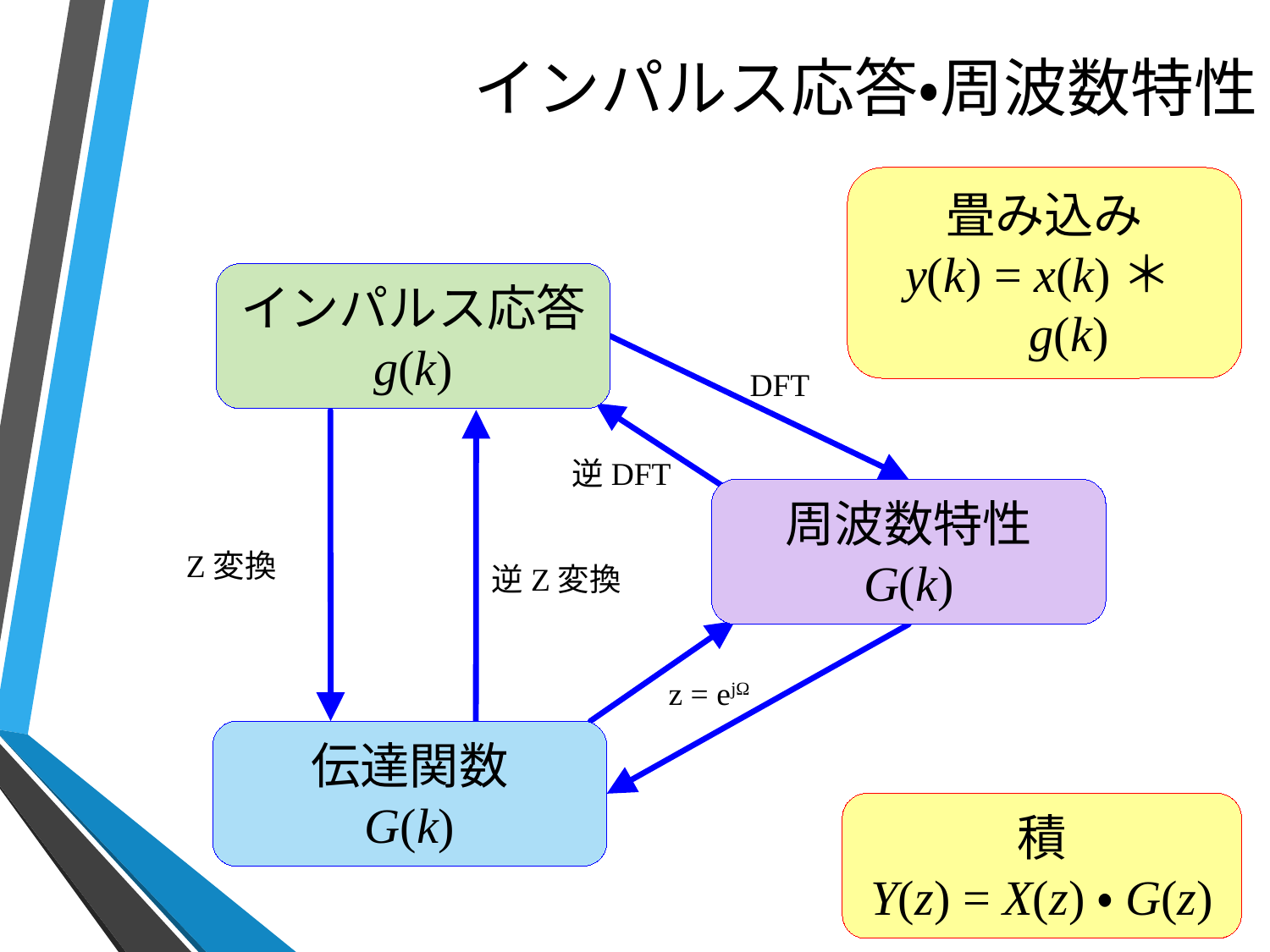

# インパルス応答・周波数特性
畳み込み
y(k) = x(k)＊g(k)
インパルス応答
g(k)
DFT
逆DFT
周波数特性
G(k)
Z変換
逆Z変換
z = ejΩ
伝達関数
G(k)
積
Y(z) = X(z)・G(z)